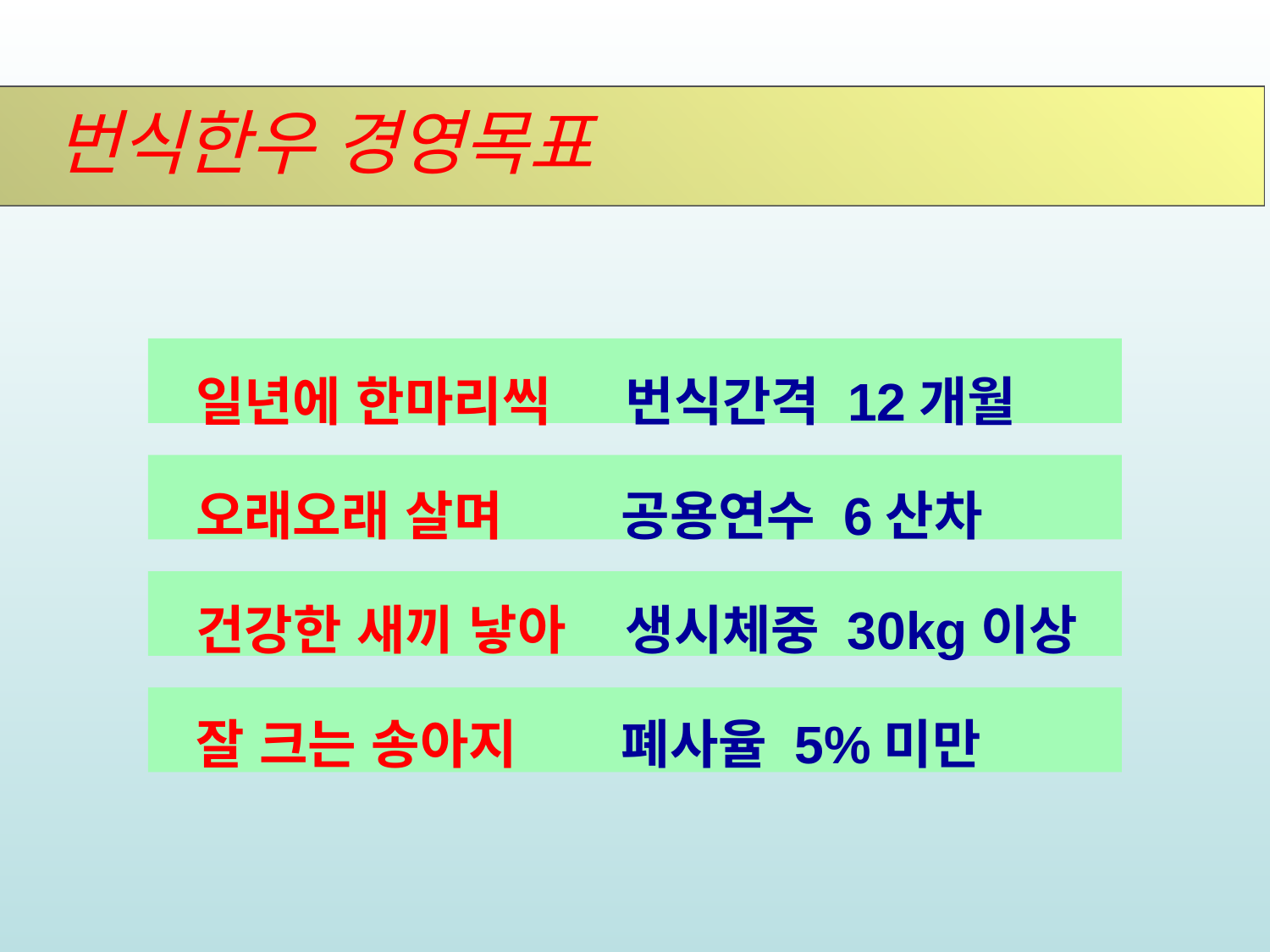

번식한우 경영목표
일년에 한마리씩     번식간격 12개월
오래오래 살며        공용연수 6산차
건강한 새끼 낳아    생시체중 30kg이상
잘 크는 송아지       폐사율 5%미만